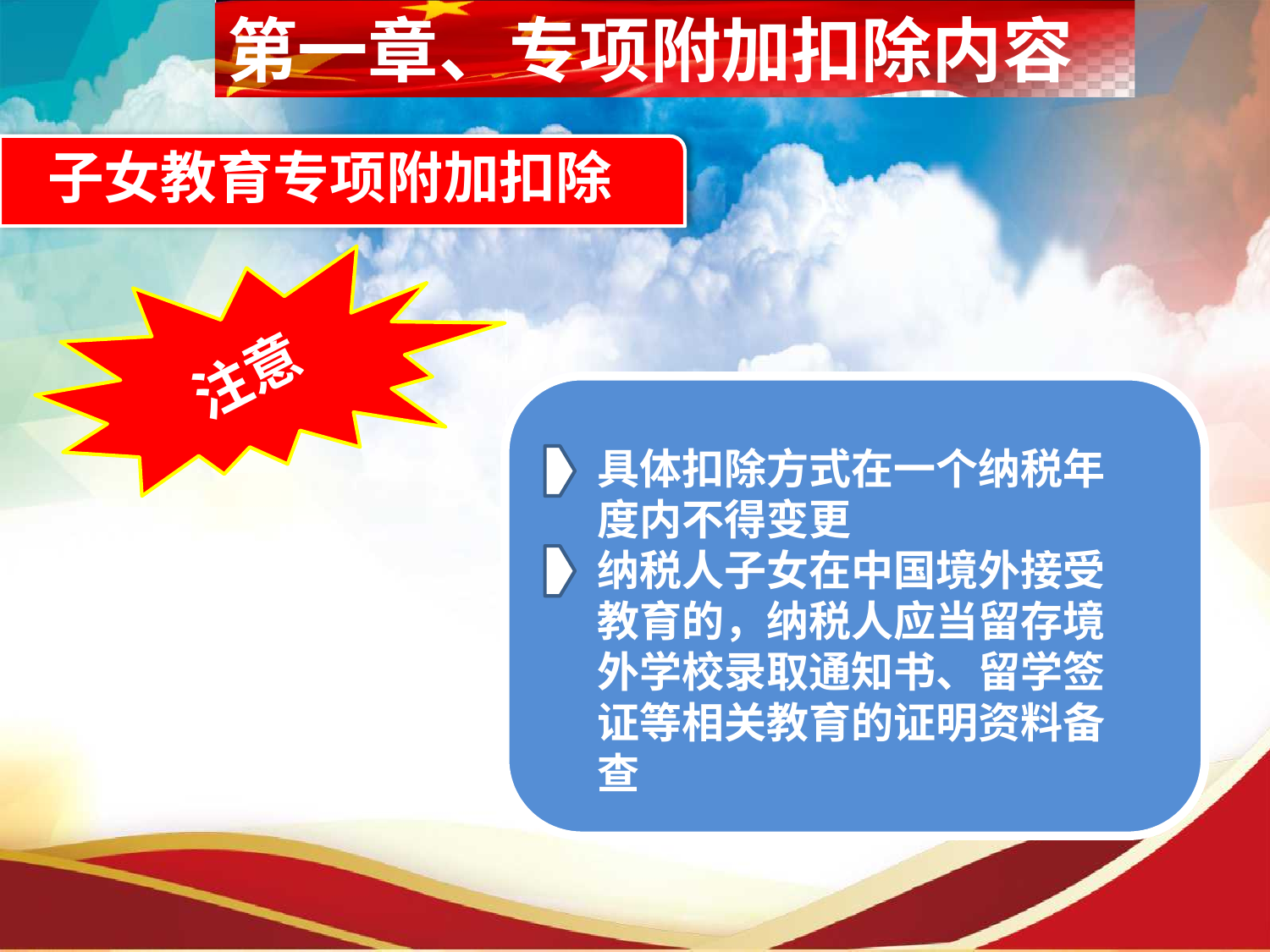

第一章、专项附加扣除内容

子女教育专项附加扣除

注意

具体扣除方式在一个纳税年度内不得变更
纳税人子女在中国境外接受教育的，纳税人应当留存境外学校录取通知书、留学签证等相关教育的证明资料备查